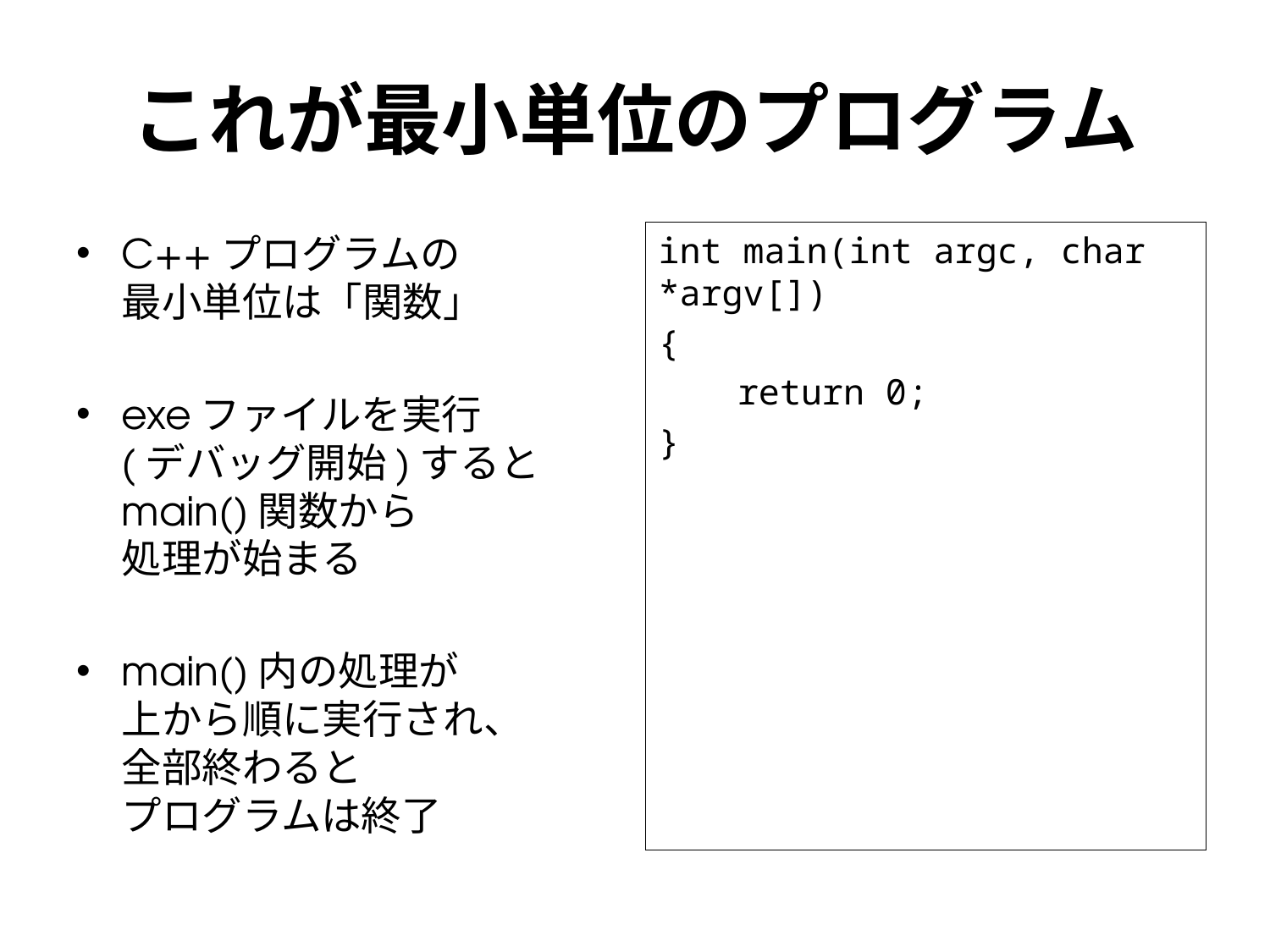

# これが最小単位のプログラム
C++プログラムの
最小単位は「関数」

exeファイルを実行
(デバッグ開始)するとmain()関数から
処理が始まる

main()内の処理が
上から順に実行され、
全部終わると
プログラムは終了
int main(int argc, char *argv[])
{
　　return 0;
}